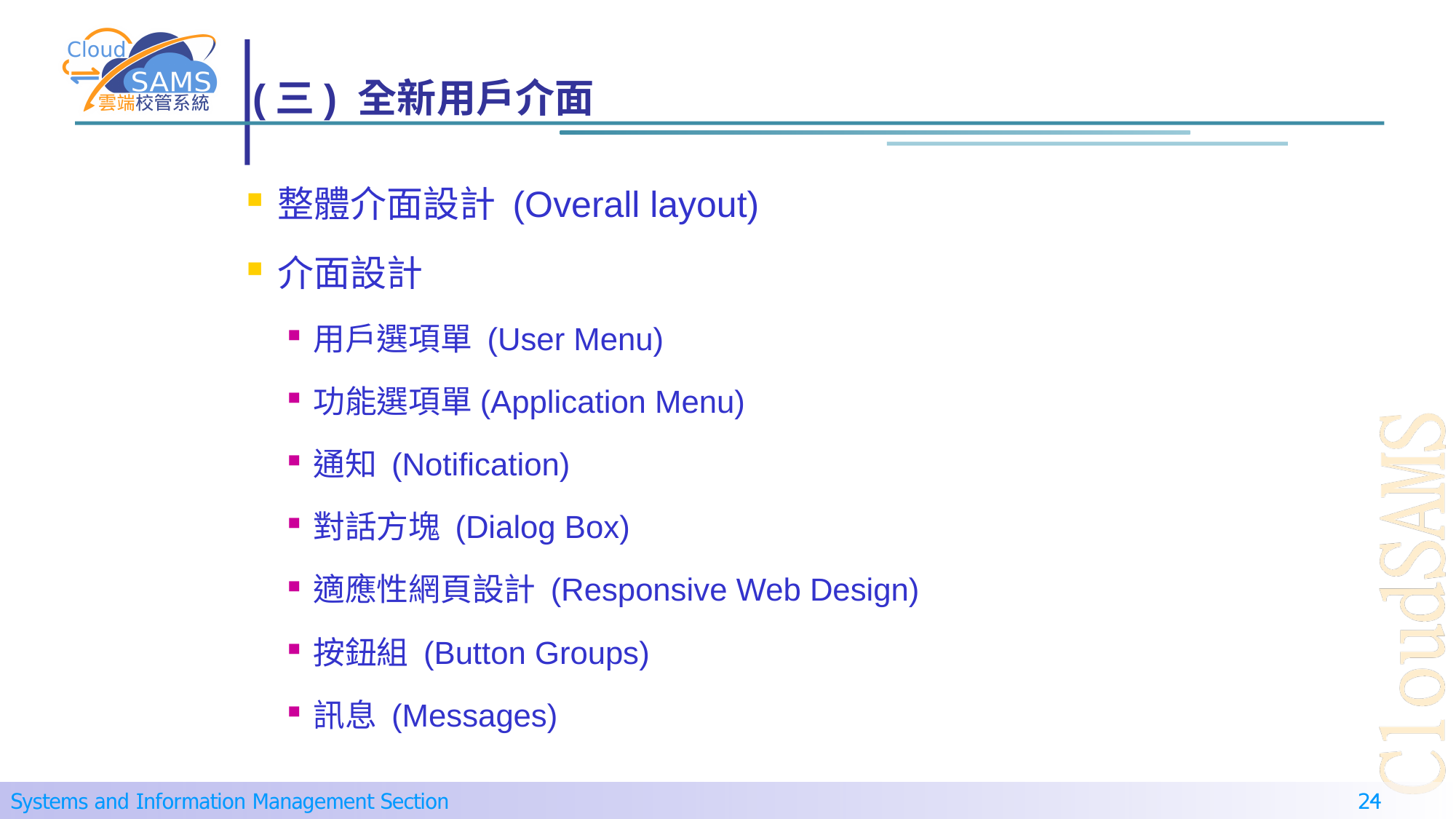

# (三) 全新用戶介面
整體介面設計 (Overall layout)
介面設計
用戶選項單 (User Menu)
功能選項單(Application Menu)
通知 (Notification)
對話方塊 (Dialog Box)
適應性網頁設計 (Responsive Web Design)
按鈕組 (Button Groups)
訊息 (Messages)